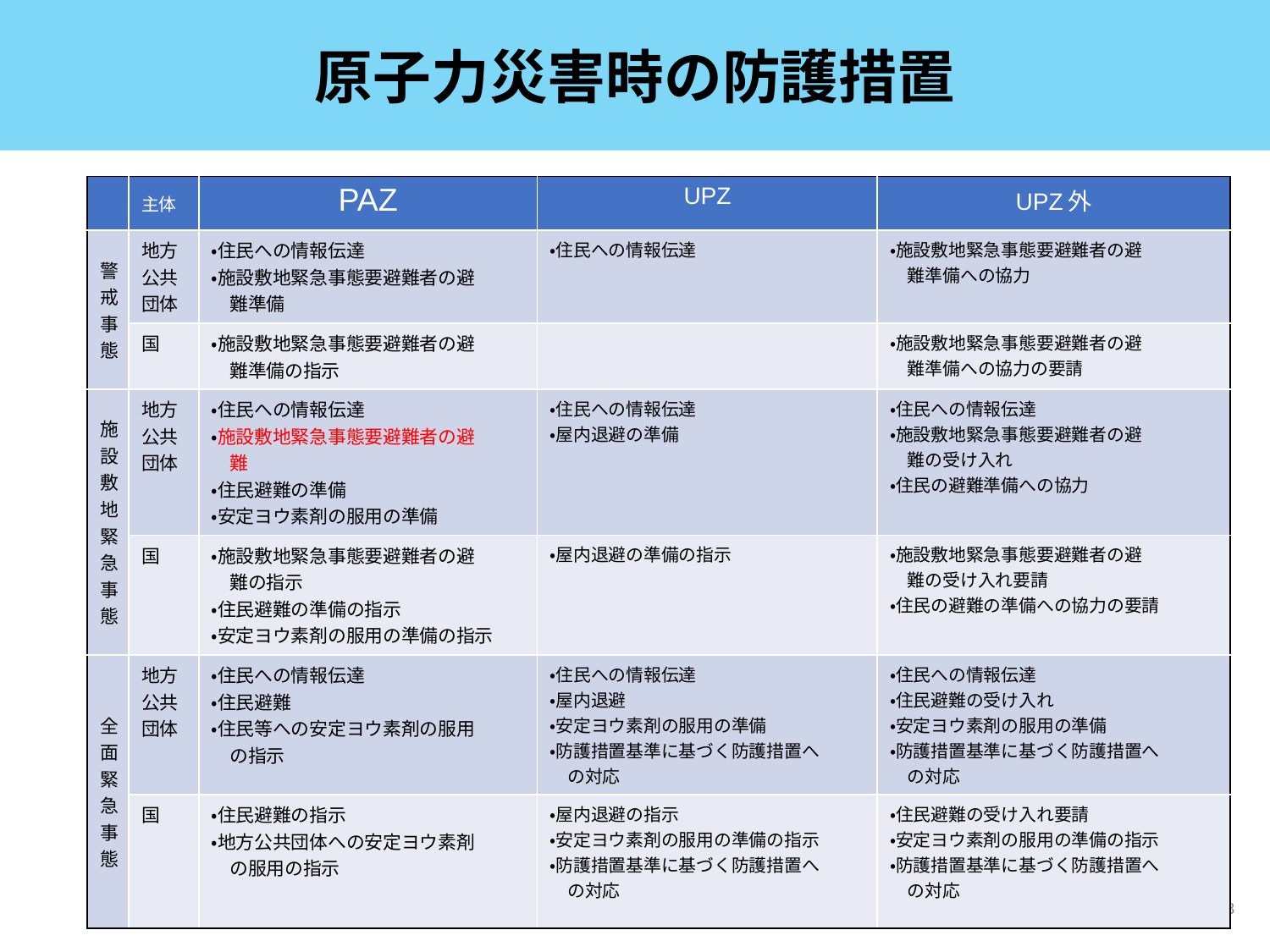

# 原子力災害時の防護措置
|  | 主体 | PAZ | UPZ | UPZ外 |
| --- | --- | --- | --- | --- |
| 警戒事態 | 地方 公共 団体 | ・住民への情報伝達 ・施設敷地緊急事態要避難者の避 　難準備 | ・住民への情報伝達 | ・施設敷地緊急事態要避難者の避 　難準備への協力 |
|  | 国 | ・施設敷地緊急事態要避難者の避 　難準備の指示 |  | ・施設敷地緊急事態要避難者の避 　難準備への協力の要請 |
| 施設敷地緊急事態 | 地方 公共 団体 | ・住民への情報伝達 ・施設敷地緊急事態要避難者の避 　難 ・住民避難の準備 ・安定ヨウ素剤の服用の準備 | ・住民への情報伝達 ・屋内退避の準備 | ・住民への情報伝達 ・施設敷地緊急事態要避難者の避 　難の受け入れ ・住民の避難準備への協力 |
|  | 国 | ・施設敷地緊急事態要避難者の避 　難の指示 ・住民避難の準備の指示 ・安定ヨウ素剤の服用の準備の指示 | ・屋内退避の準備の指示 | ・施設敷地緊急事態要避難者の避 　難の受け入れ要請 ・住民の避難の準備への協力の要請 |
| 全面緊急事態 | 地方 公共 団体 | ・住民への情報伝達 ・住民避難 ・住民等への安定ヨウ素剤の服用 　の指示 | ・住民への情報伝達 ・屋内退避 ・安定ヨウ素剤の服用の準備 ・防護措置基準に基づく防護措置へ 　の対応 | ・住民への情報伝達 ・住民避難の受け入れ ・安定ヨウ素剤の服用の準備 ・防護措置基準に基づく防護措置へ 　の対応 |
|  | 国 | ・住民避難の指示 ・地方公共団体への安定ヨウ素剤 　の服用の指示 | ・屋内退避の指示 ・安定ヨウ素剤の服用の準備の指示 ・防護措置基準に基づく防護措置へ 　の対応 | ・住民避難の受け入れ要請 ・安定ヨウ素剤の服用の準備の指示 ・防護措置基準に基づく防護措置へ 　の対応 |
3